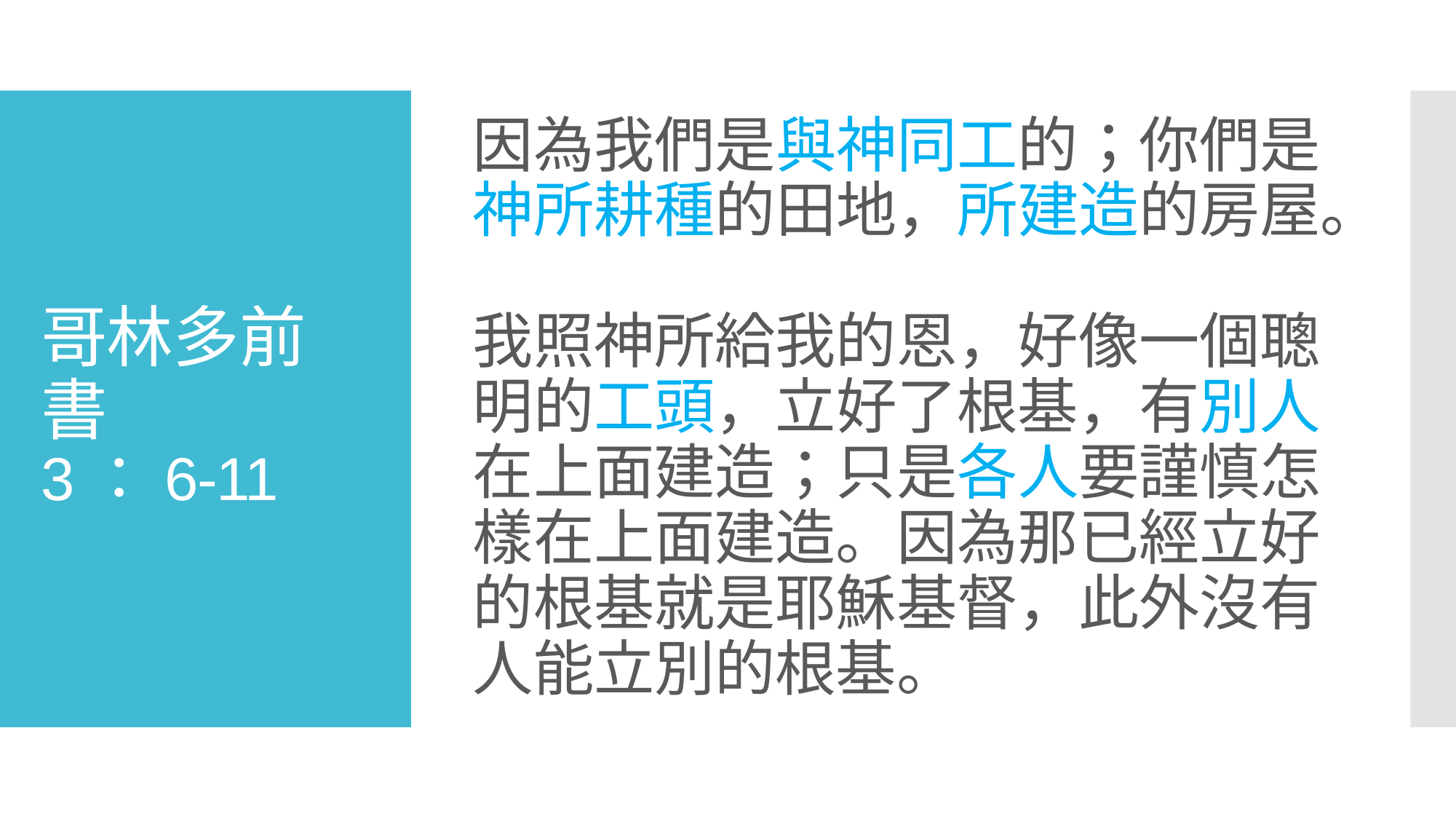

因為我們是與神同工的；你們是神所耕種的田地，所建造的房屋。
我照神所給我的恩，好像一個聰明的工頭，立好了根基，有別人在上面建造；只是各人要謹慎怎樣在上面建造。因為那已經立好的根基就是耶穌基督，此外沒有人能立別的根基。
# 哥林多前書 3：6-11